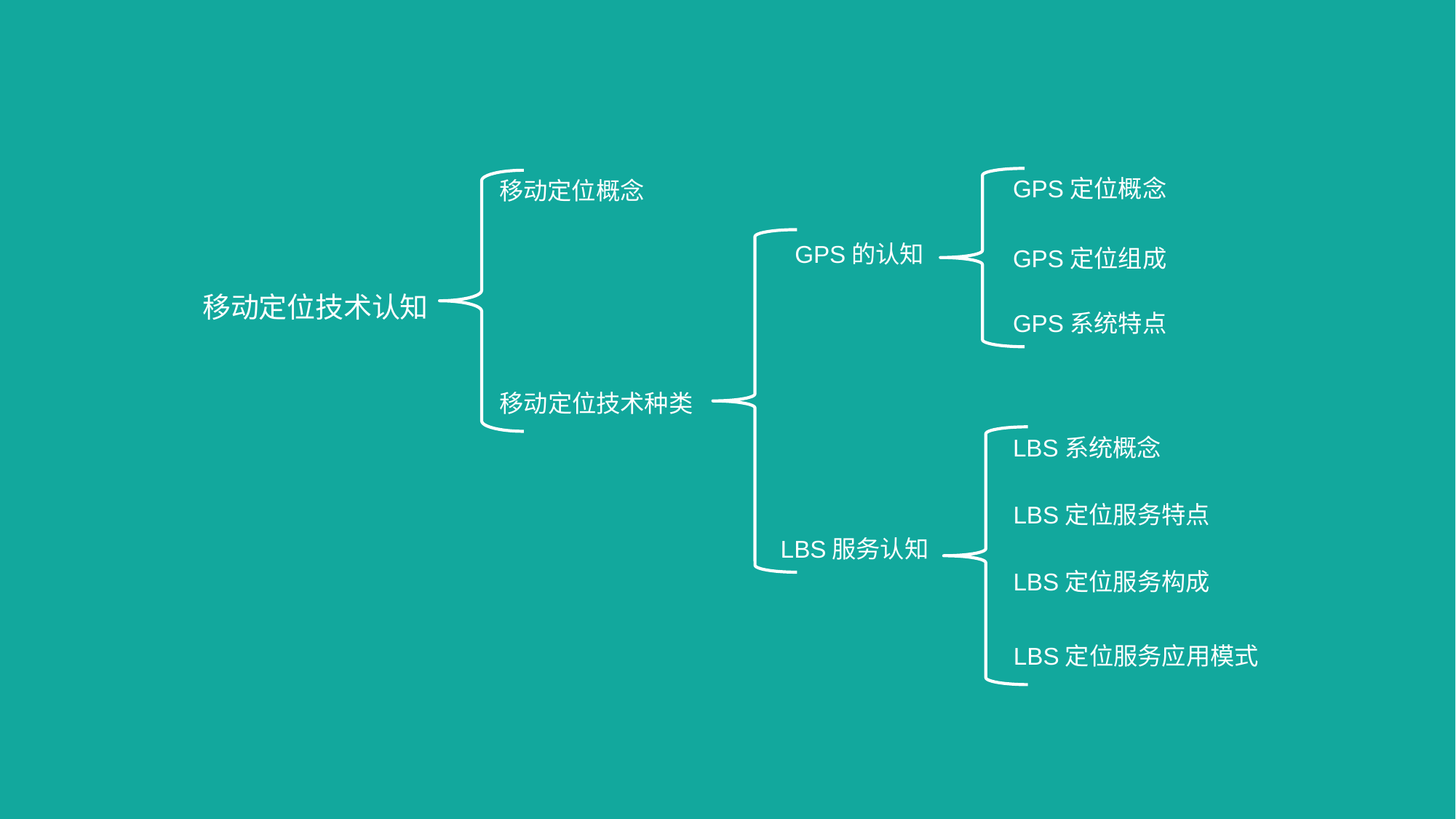

GPS定位概念

移动定位概念

GPS的认知
GPS定位组成
移动定位技术认知
GPS系统特点
移动定位技术种类

LBS系统概念
LBS定位服务特点
LBS服务认知
LBS定位服务构成
LBS定位服务应用模式